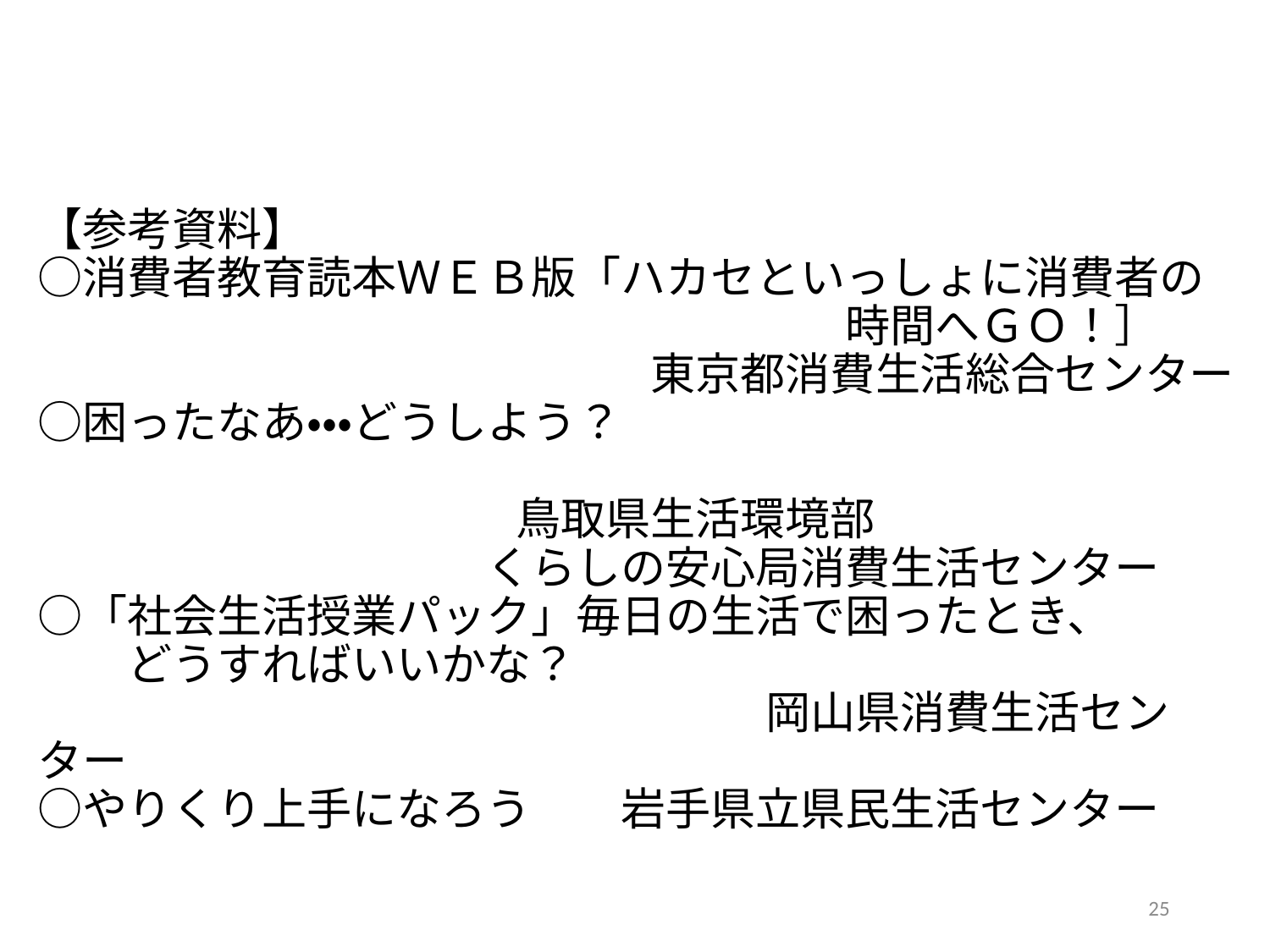

# 【参考資料】 ○消費者教育読本ＷＥＢ版「ハカセといっしょに消費者の 　　　　　　　　　　　　　　　　　　時間へＧＯ！］　 　　　　　　　　　                     東京都消費生活総合センター ○困ったなあ・・・どうしよう？　　　　　　　　　　　　　　　 　　                                       鳥取県生活環境部 くらしの安心局消費生活センター ○「社会生活授業パック」毎日の生活で困ったとき、 　　どうすればいいかな？ 　　　　　　　　　　　　　　　　 岡山県消費生活センター ○やりくり上手になろう　　岩手県立県民生活センター
25